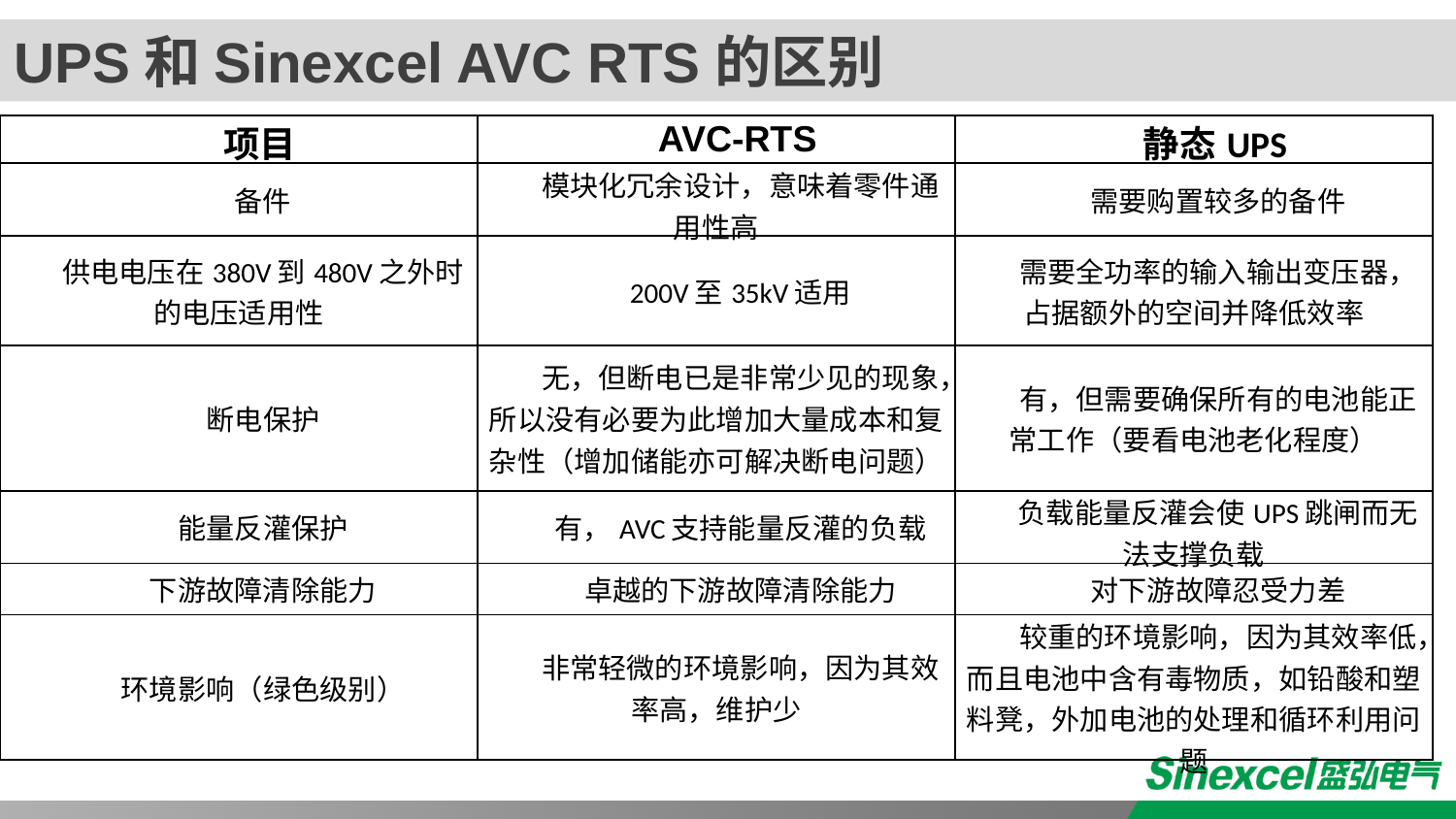

UPS和Sinexcel AVC RTS的区别
| 项目 | AVC-RTS | 静态UPS |
| --- | --- | --- |
| 备件 | 模块化冗余设计，意味着零件通用性高 | 需要购置较多的备件 |
| 供电电压在380V到480V之外时的电压适用性 | 200V至35kV适用 | 需要全功率的输入输出变压器，占据额外的空间并降低效率 |
| 断电保护 | 无，但断电已是非常少见的现象，所以没有必要为此增加大量成本和复杂性（增加储能亦可解决断电问题） | 有，但需要确保所有的电池能正常工作（要看电池老化程度） |
| 能量反灌保护 | 有，AVC支持能量反灌的负载 | 负载能量反灌会使UPS跳闸而无法支撑负载 |
| 下游故障清除能力 | 卓越的下游故障清除能力 | 对下游故障忍受力差 |
| 环境影响（绿色级别） | 非常轻微的环境影响，因为其效率高，维护少 | 较重的环境影响，因为其效率低，而且电池中含有毒物质，如铅酸和塑料凳，外加电池的处理和循环利用问题 |